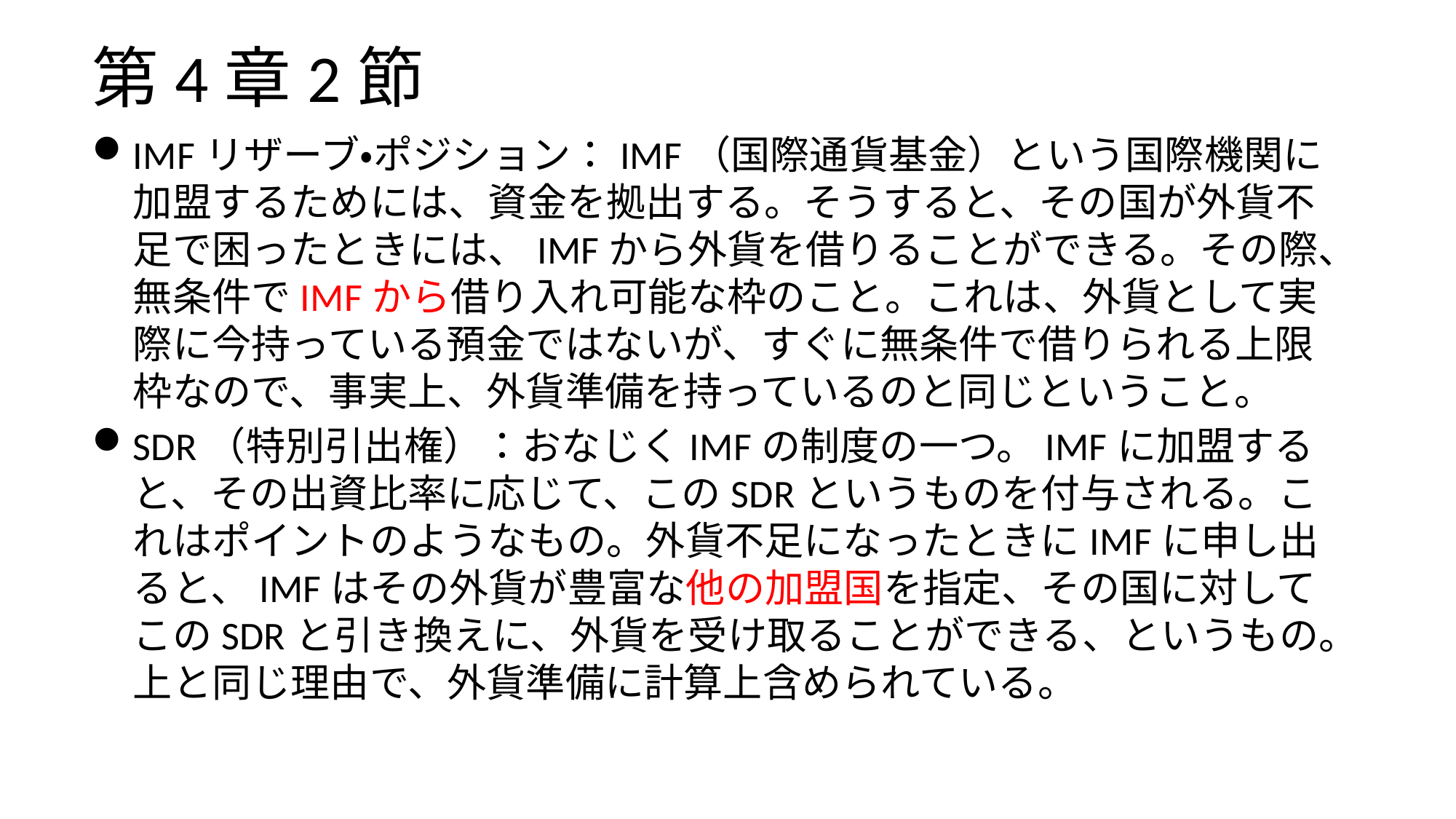

# 第4章2節
IMFリザーブ・ポジション：IMF（国際通貨基金）という国際機関に加盟するためには、資金を拠出する。そうすると、その国が外貨不足で困ったときには、IMFから外貨を借りることができる。その際、無条件でIMFから借り入れ可能な枠のこと。これは、外貨として実際に今持っている預金ではないが、すぐに無条件で借りられる上限枠なので、事実上、外貨準備を持っているのと同じということ。
SDR（特別引出権）：おなじくIMFの制度の一つ。IMFに加盟すると、その出資比率に応じて、このSDRというものを付与される。これはポイントのようなもの。外貨不足になったときにIMFに申し出ると、IMFはその外貨が豊富な他の加盟国を指定、その国に対してこのSDRと引き換えに、外貨を受け取ることができる、というもの。上と同じ理由で、外貨準備に計算上含められている。